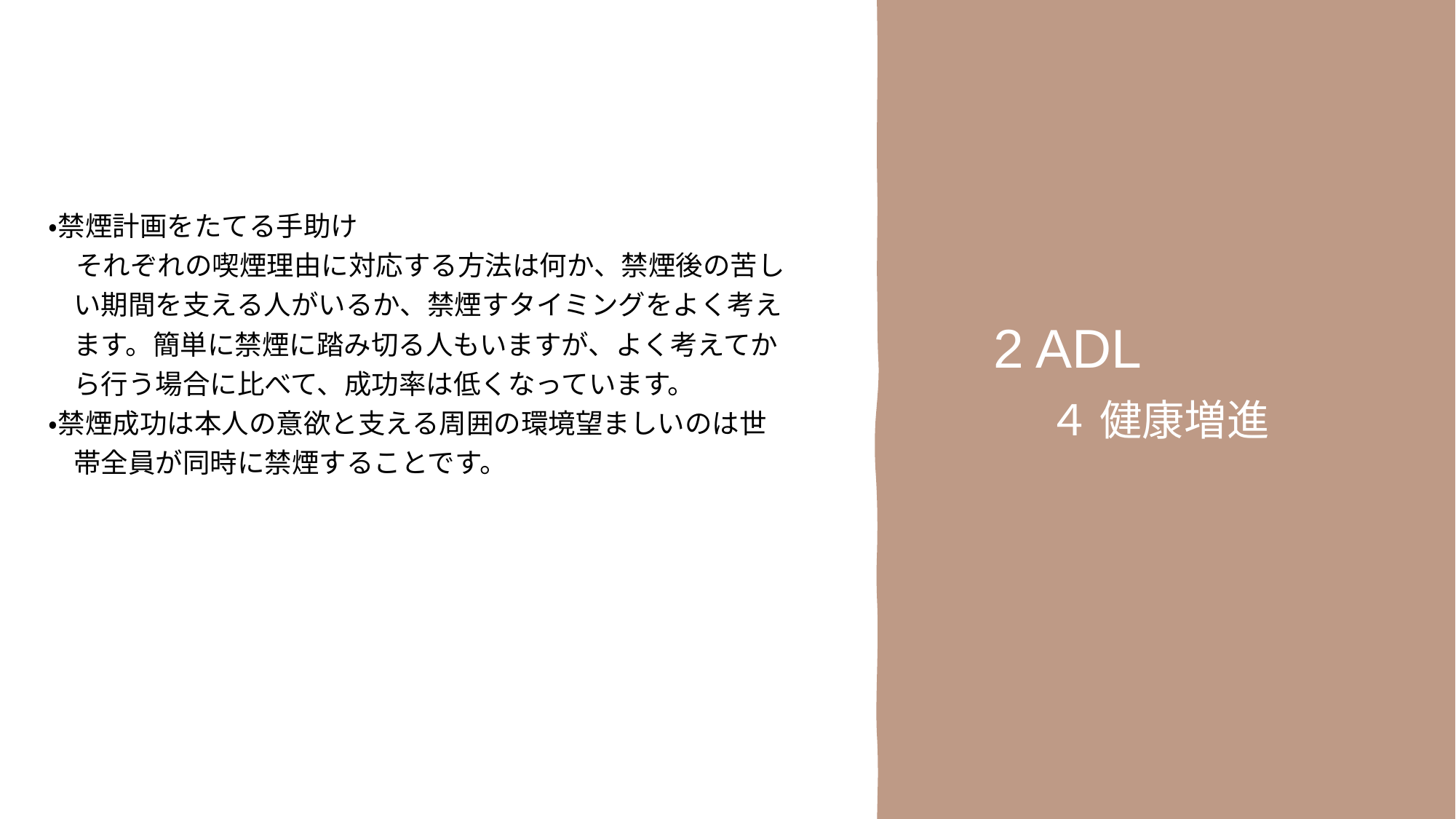

・禁煙計画をたてる手助け
　それぞれの喫煙理由に対応する方法は何か、禁煙後の苦し
   い期間を支える人がいるか、禁煙すタイミングをよく考え
   ます。簡単に禁煙に踏み切る人もいますが、よく考えてか
   ら行う場合に比べて、成功率は低くなっています。
・禁煙成功は本人の意欲と支える周囲の環境望ましいのは世
   帯全員が同時に禁煙することです。
2 ADL
　４ 健康増進